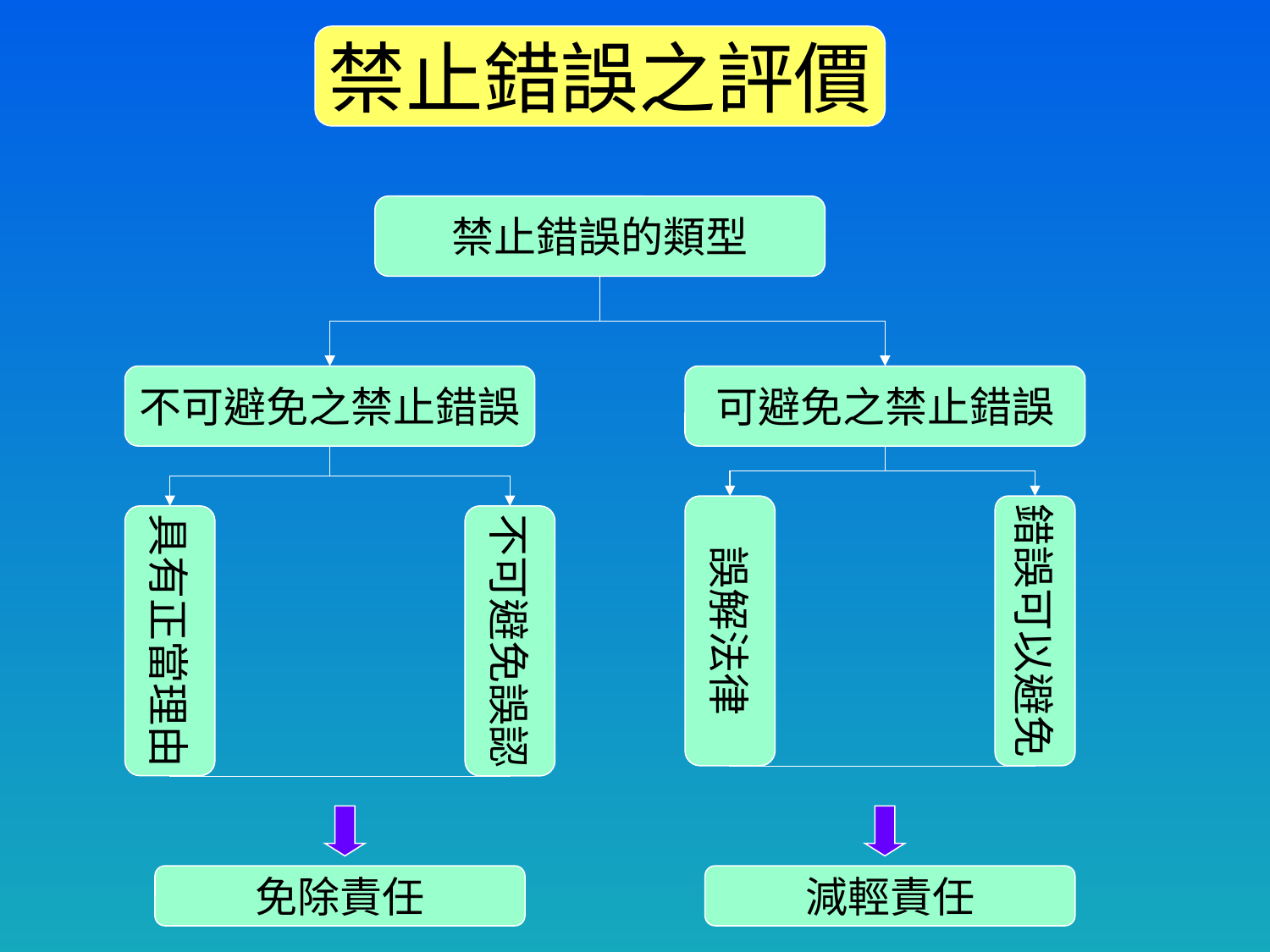

禁止錯誤之評價
禁止錯誤的類型
不可避免之禁止錯誤
可避免之禁止錯誤
誤解法律
錯誤可以避免
具有正當理由
不可避免誤認

免除責任
減輕責任